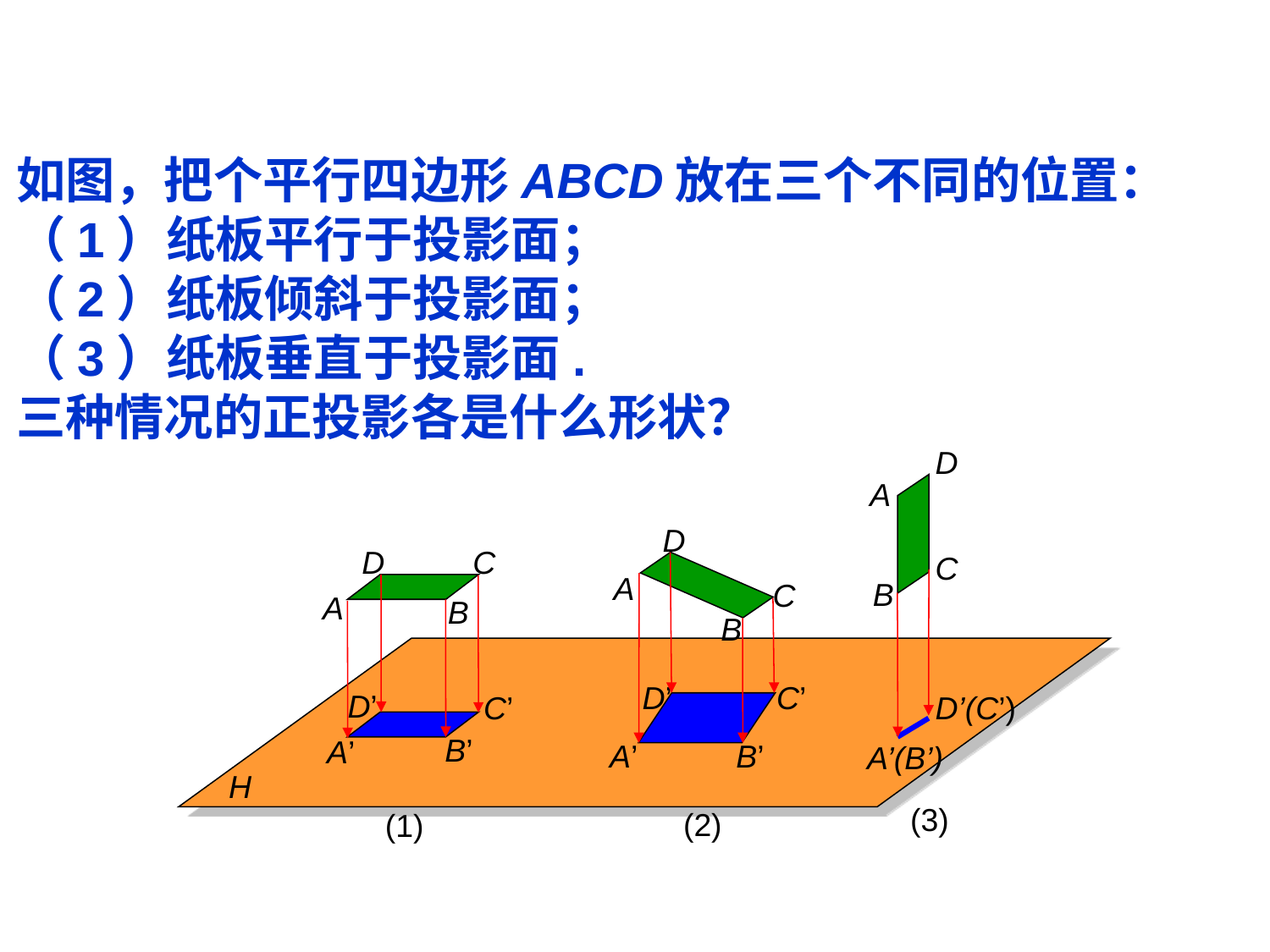

# 如图，把个平行四边形ABCD放在三个不同的位置： （1）纸板平行于投影面； （2）纸板倾斜于投影面； （3）纸板垂直于投影面. 三种情况的正投影各是什么形状？
D
A
D

D
C
C

A
B
C

A
B

B

C’
D’
D’
C’
D’(C’)

B’
A’
A’
B’
A’(B’)
H
(3)
(2)
(1)